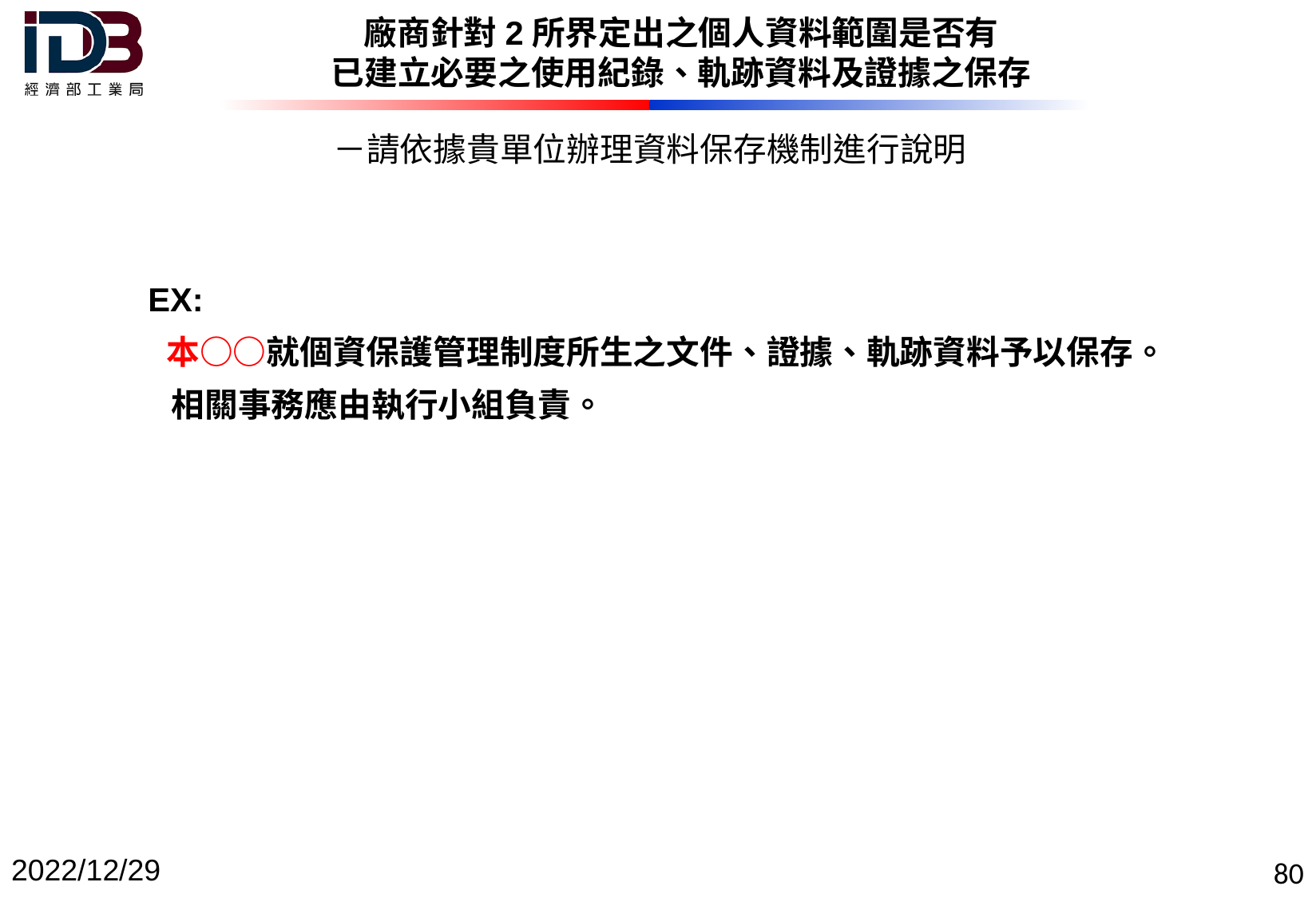

2022/12/29
80
廠商針對2所界定出之個人資料範圍是否有
已建立必要之使用紀錄、軌跡資料及證據之保存
－請依據貴單位辦理資料保存機制進行說明
EX:
　本○○就個資保護管理制度所生之文件、證據、軌跡資料予以保存。
    相關事務應由執行小組負責。